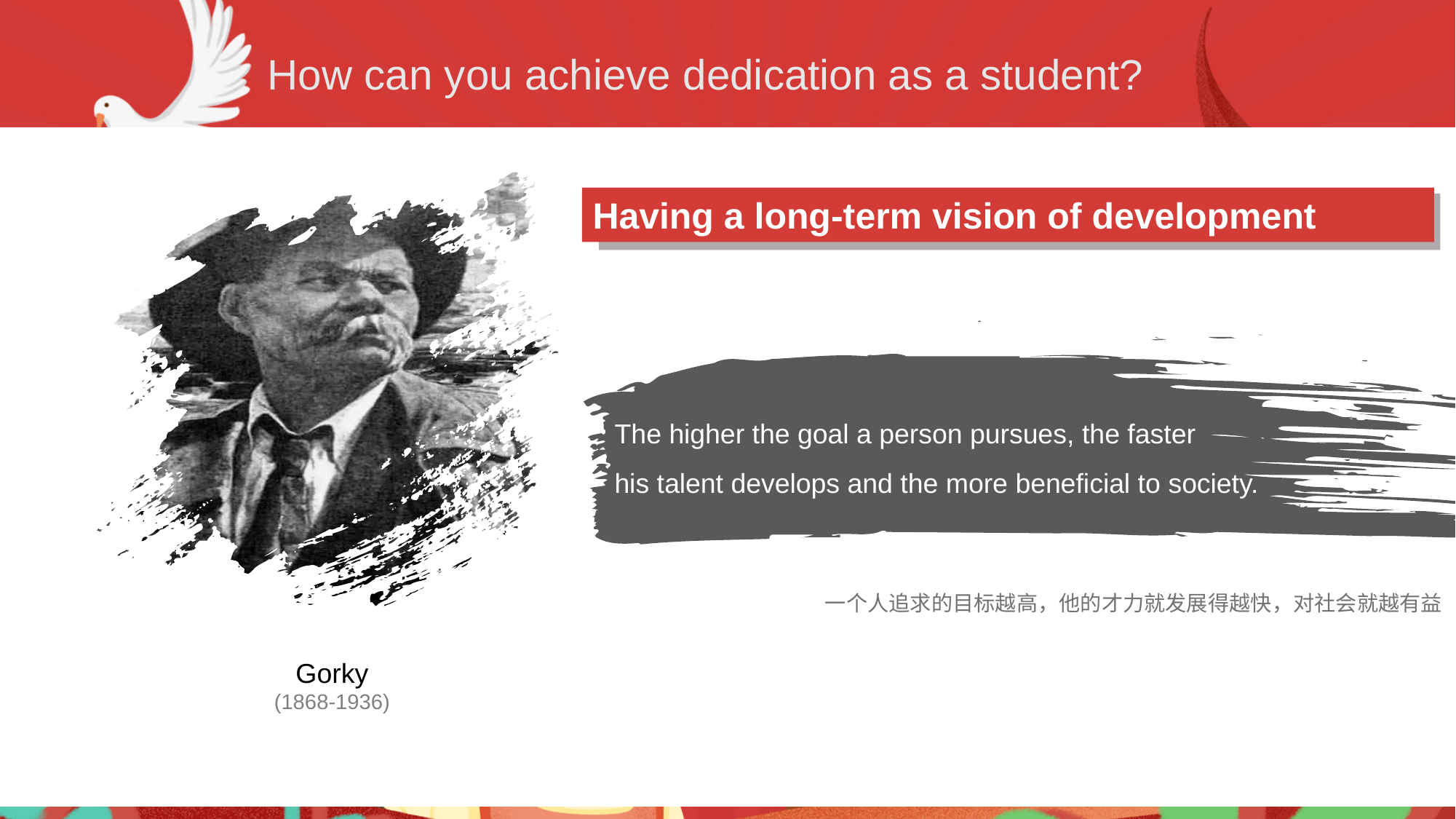

How can you achieve dedication as a student?

Having a long-term vision of development

The higher the goal a person pursues, the faster
his talent develops and the more beneficial to society.
一个人追求的目标越高，他的才力就发展得越快，对社会就越有益
Gorky
(1868-1936)